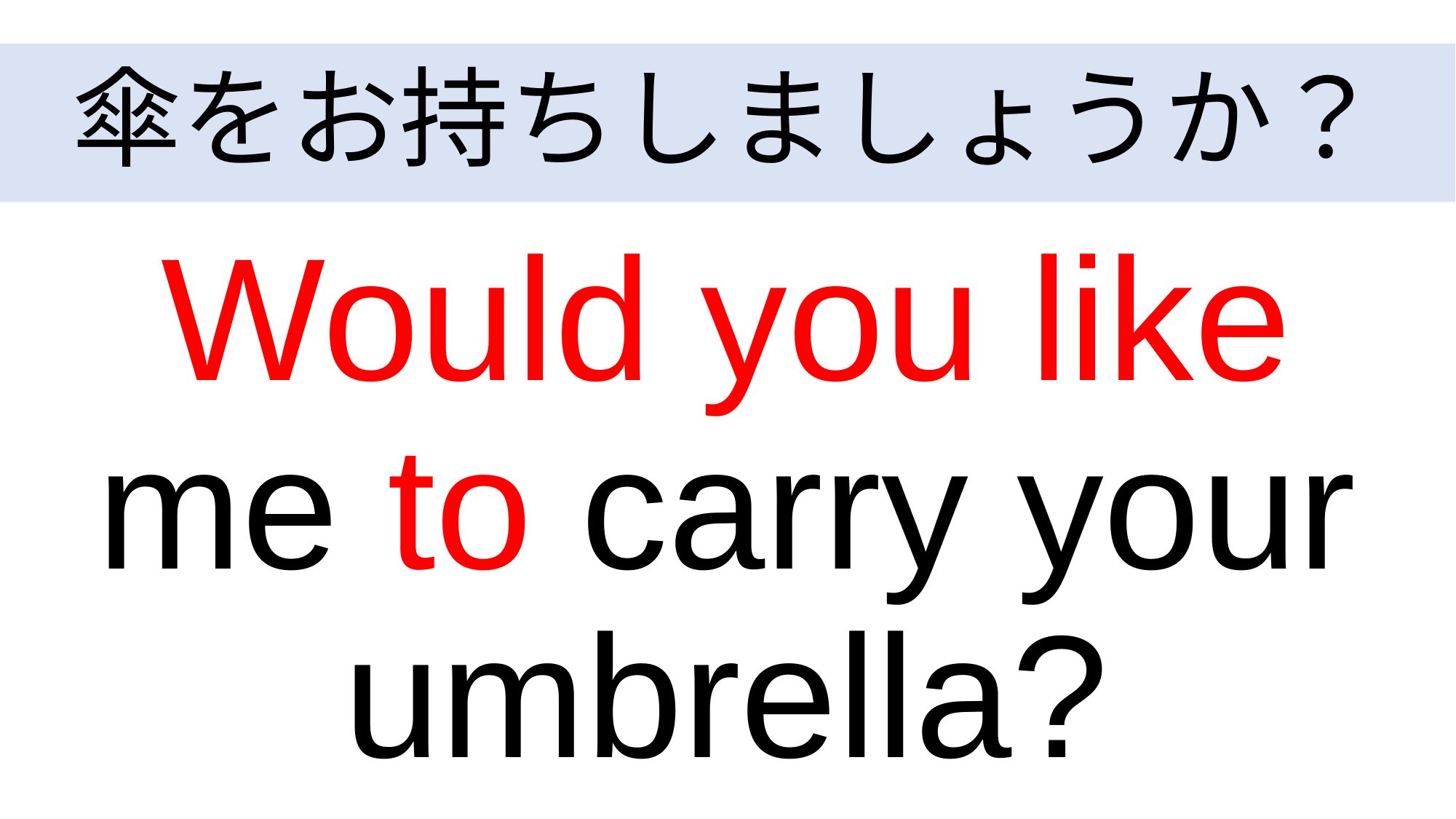

# 傘をお持ちしましょうか？
Would you like me to carry your umbrella?